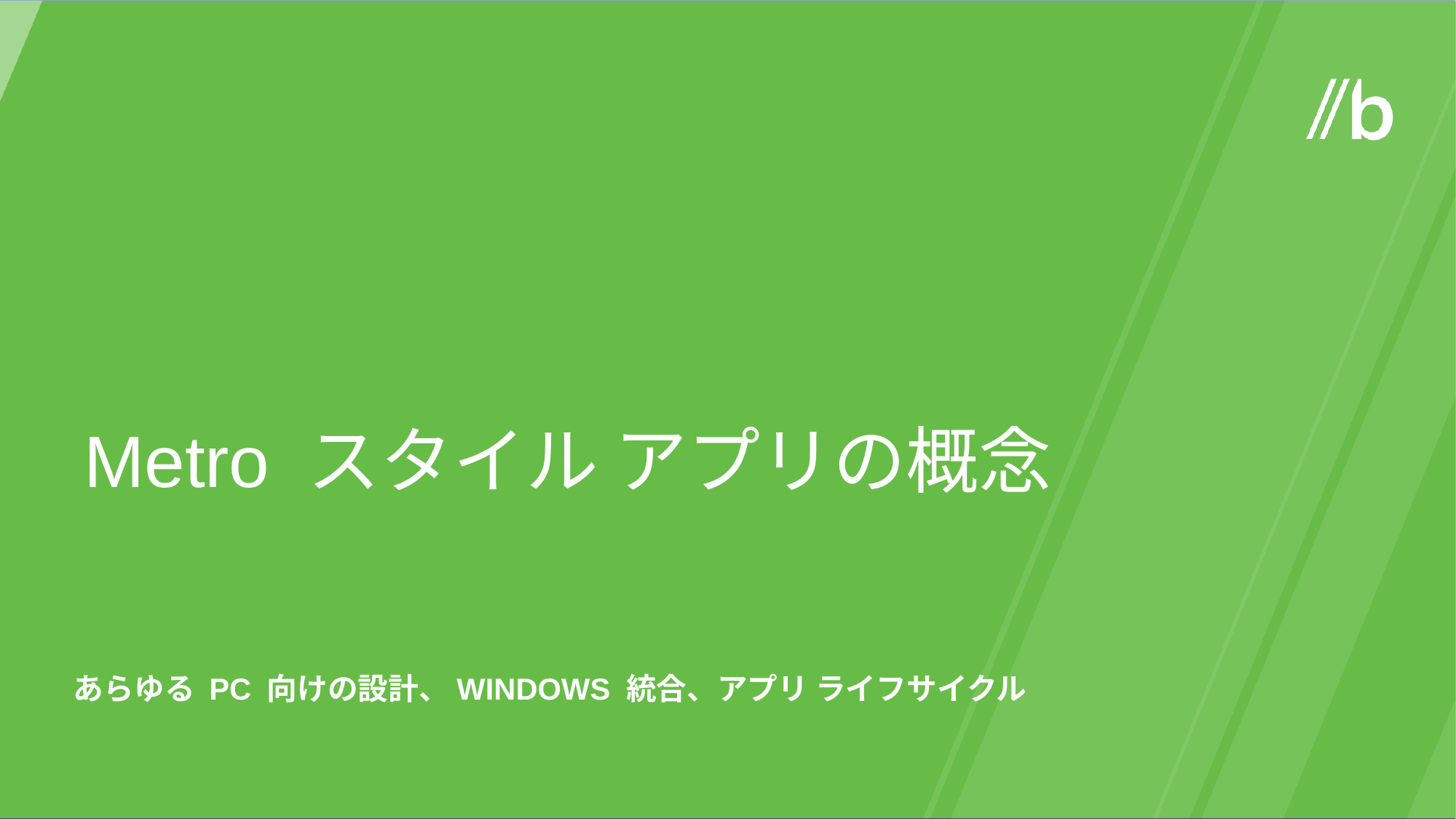

Metro スタイル アプリの概念
あらゆる PC 向けの設計、Windows 統合、アプリ ライフサイクル